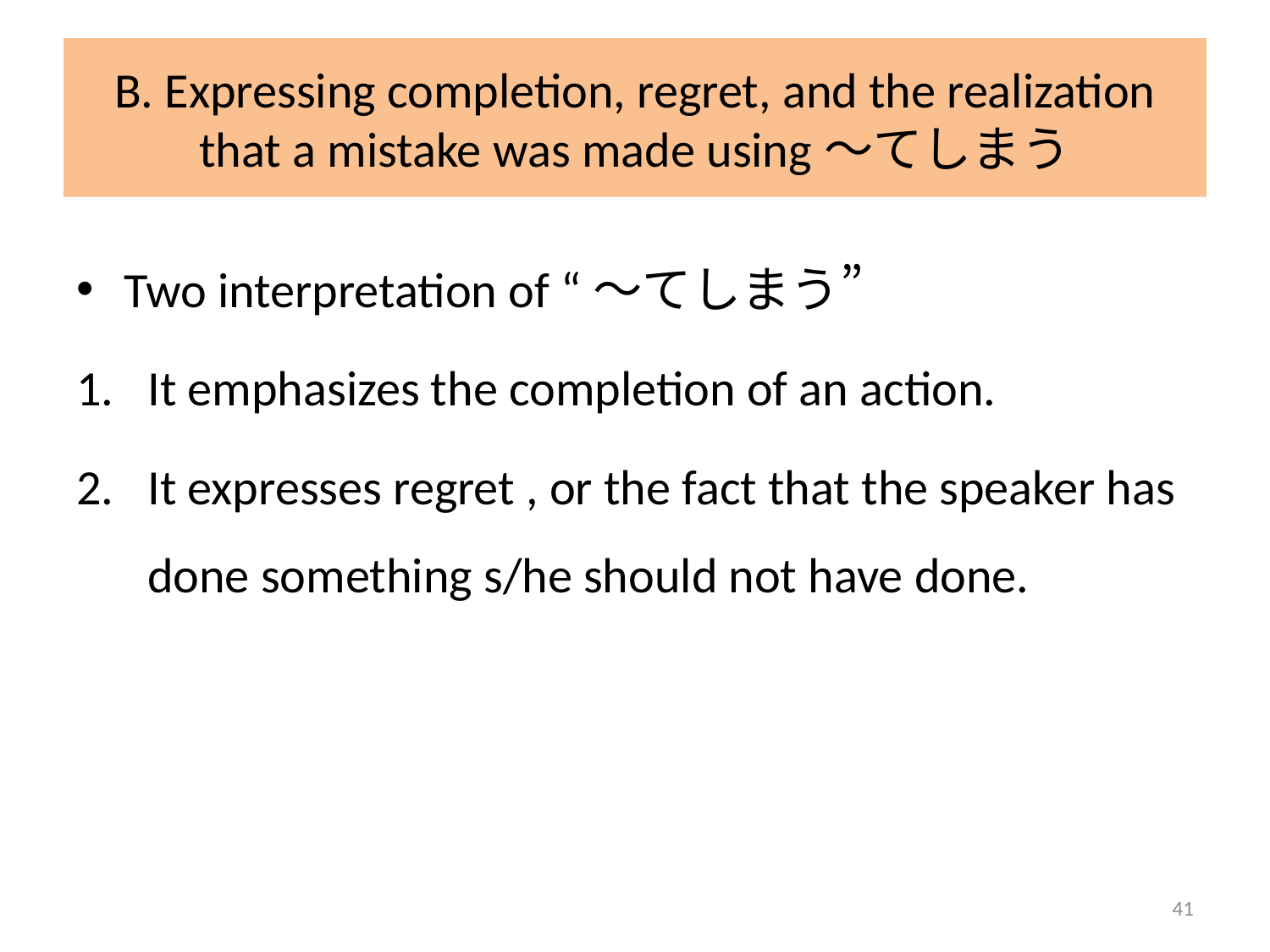

# B. Expressing completion, regret, and the realization that a mistake was made using～てしまう
Two interpretation of “～てしまう”
It emphasizes the completion of an action.
It expresses regret , or the fact that the speaker has done something s/he should not have done.

41